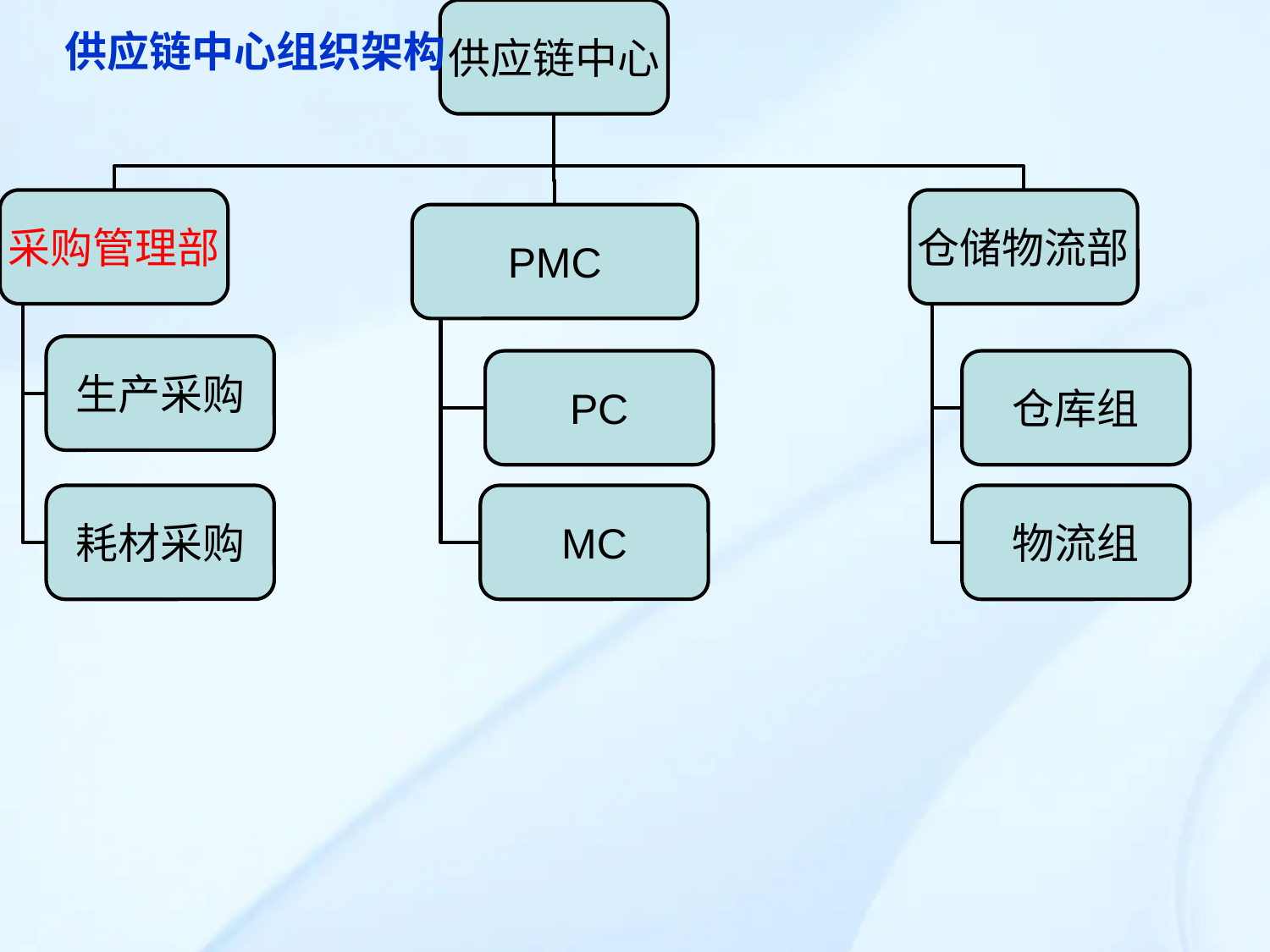

供应链中心组织架构
供应链中心
采购管理部
生产采购
耗材采购
PMC
PC
MC
仓储物流部
仓库组
物流组